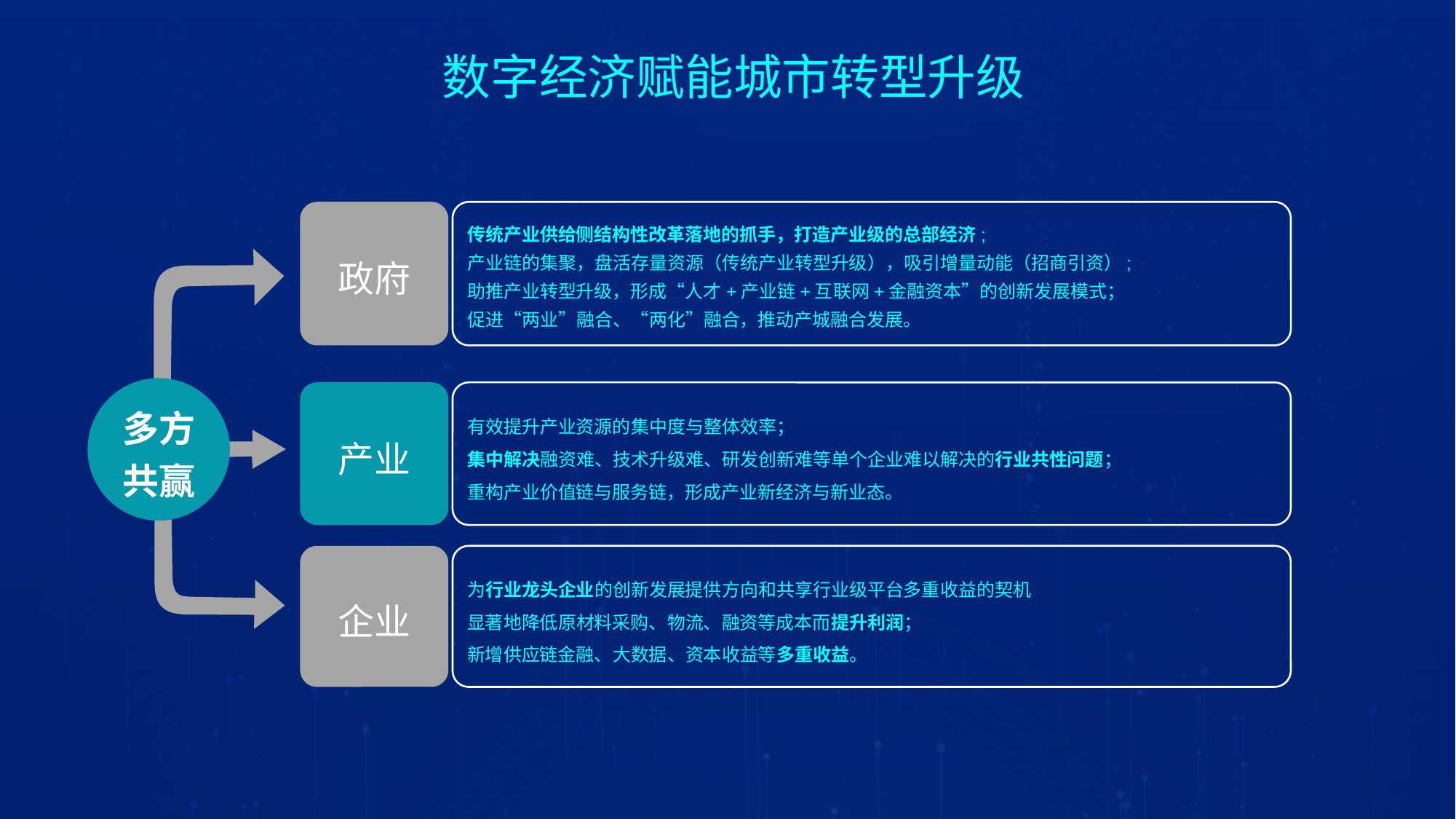

数字经济赋能城市转型升级
政府
传统产业供给侧结构性改革落地的抓手，打造产业级的总部经济;
产业链的集聚，盘活存量资源（传统产业转型升级），吸引增量动能（招商引资）;
助推产业转型升级，形成“人才+产业链+互联网+金融资本”的创新发展模式；
促进“两业”融合、“两化”融合，推动产城融合发展。

多方共赢
有效提升产业资源的集中度与整体效率；
集中解决融资难、技术升级难、研发创新难等单个企业难以解决的行业共性问题；
重构产业价值链与服务链，形成产业新经济与新业态。
产业

企业
为行业龙头企业的创新发展提供方向和共享行业级平台多重收益的契机
显著地降低原材料采购、物流、融资等成本而提升利润；
新增供应链金融、大数据、资本收益等多重收益。